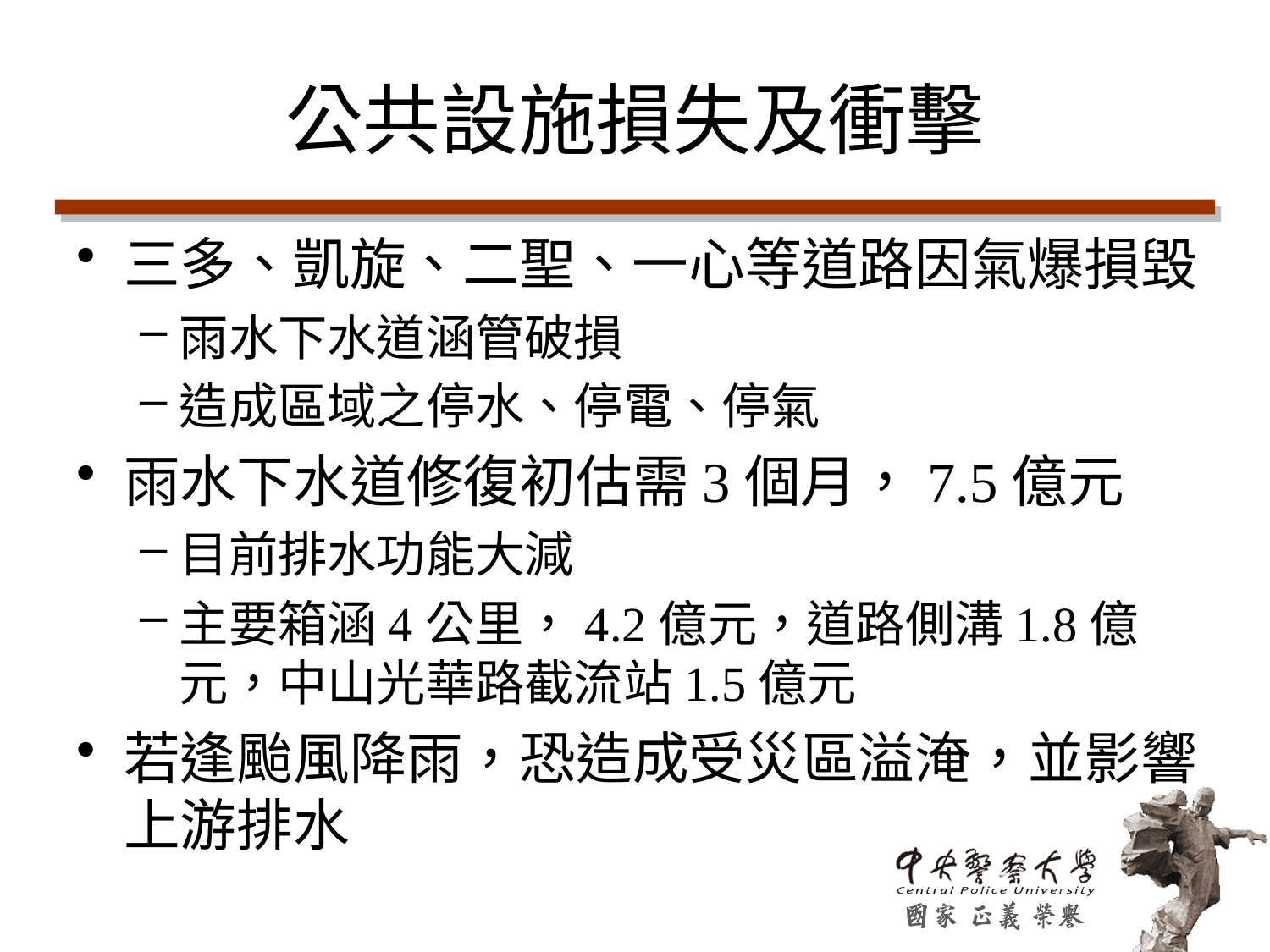

# 公共設施損失及衝擊
三多、凱旋、二聖、一心等道路因氣爆損毀
雨水下水道涵管破損
造成區域之停水、停電、停氣
雨水下水道修復初估需3個月，7.5億元
目前排水功能大減
主要箱涵4公里，4.2億元，道路側溝1.8億元，中山光華路截流站1.5億元
若逢颱風降雨，恐造成受災區溢淹，並影響上游排水